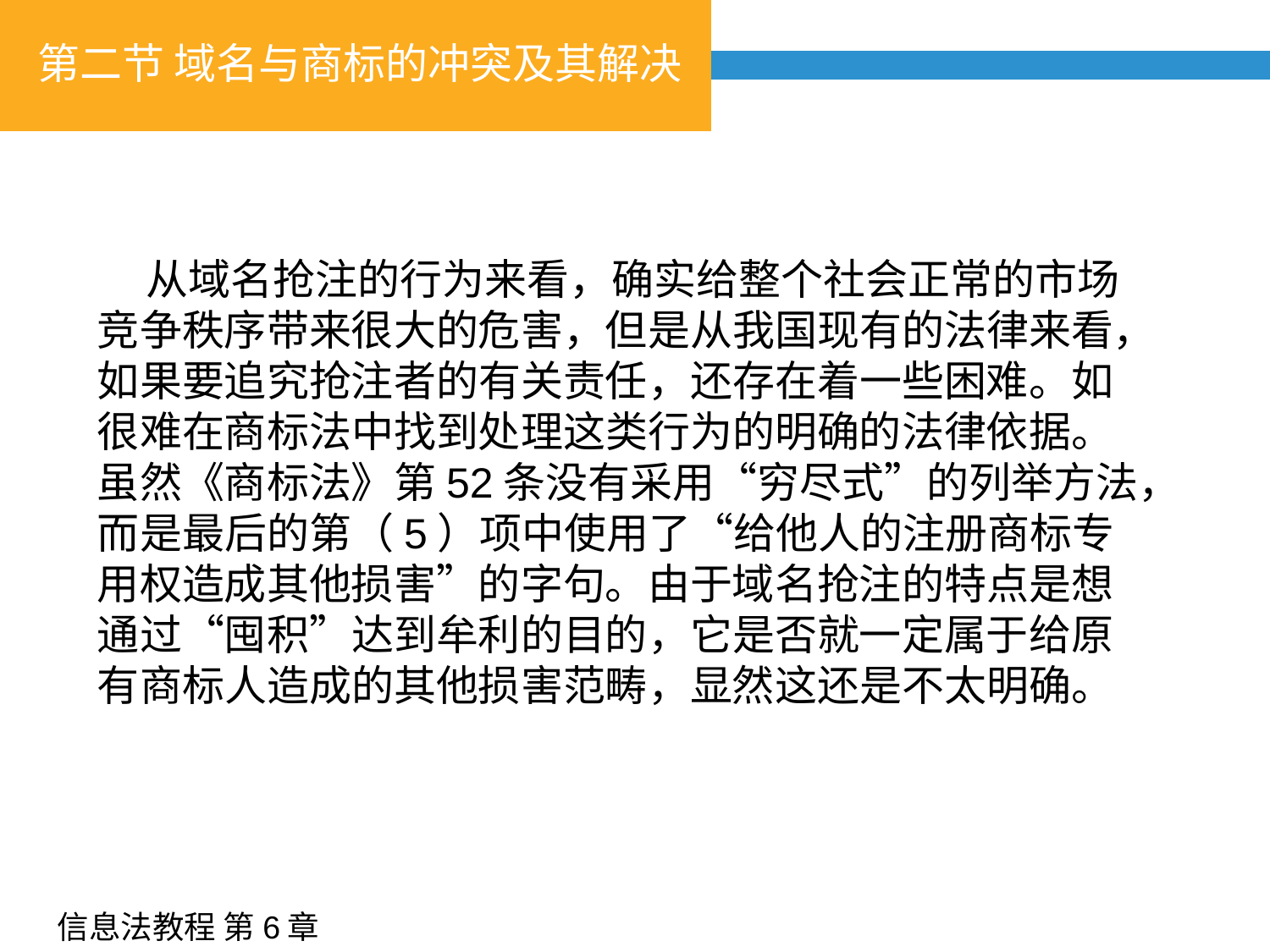

# 第二节 域名与商标的冲突及其解决
    从域名抢注的行为来看，确实给整个社会正常的市场竞争秩序带来很大的危害，但是从我国现有的法律来看，如果要追究抢注者的有关责任，还存在着一些困难。如很难在商标法中找到处理这类行为的明确的法律依据。虽然《商标法》第52条没有采用“穷尽式”的列举方法，而是最后的第（5）项中使用了“给他人的注册商标专用权造成其他损害”的字句。由于域名抢注的特点是想通过“囤积”达到牟利的目的，它是否就一定属于给原有商标人造成的其他损害范畴，显然这还是不太明确。
信息法教程 第6章